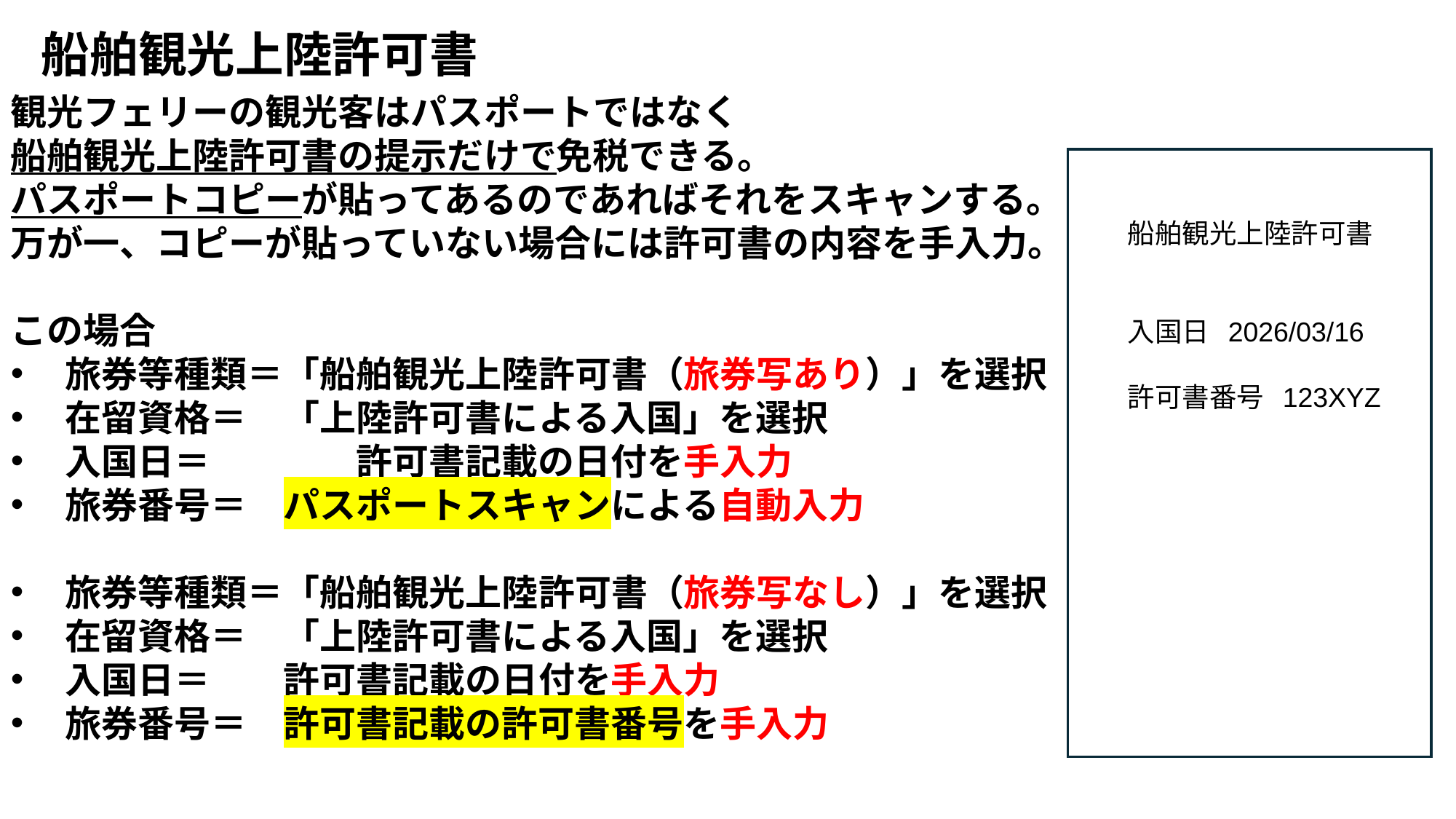

船舶観光上陸許可書
観光フェリーの観光客はパスポートではなく
船舶観光上陸許可書の提示だけで免税できる。
パスポートコピーが貼ってあるのであればそれをスキャンする。
万が一、コピーが貼っていない場合には許可書の内容を手入力。

この場合
旅券等種類＝「船舶観光上陸許可書（旅券写あり）」を選択
在留資格＝　「上陸許可書による入国」を選択
入国日＝	　　許可書記載の日付を手入力
旅券番号＝　パスポートスキャンによる自動入力

旅券等種類＝「船舶観光上陸許可書（旅券写なし）」を選択
在留資格＝　「上陸許可書による入国」を選択
入国日＝　　許可書記載の日付を手入力
旅券番号＝　許可書記載の許可書番号を手入力

船舶観光上陸許可書

入国日  2026/03/16

許可書番号  123XYZ